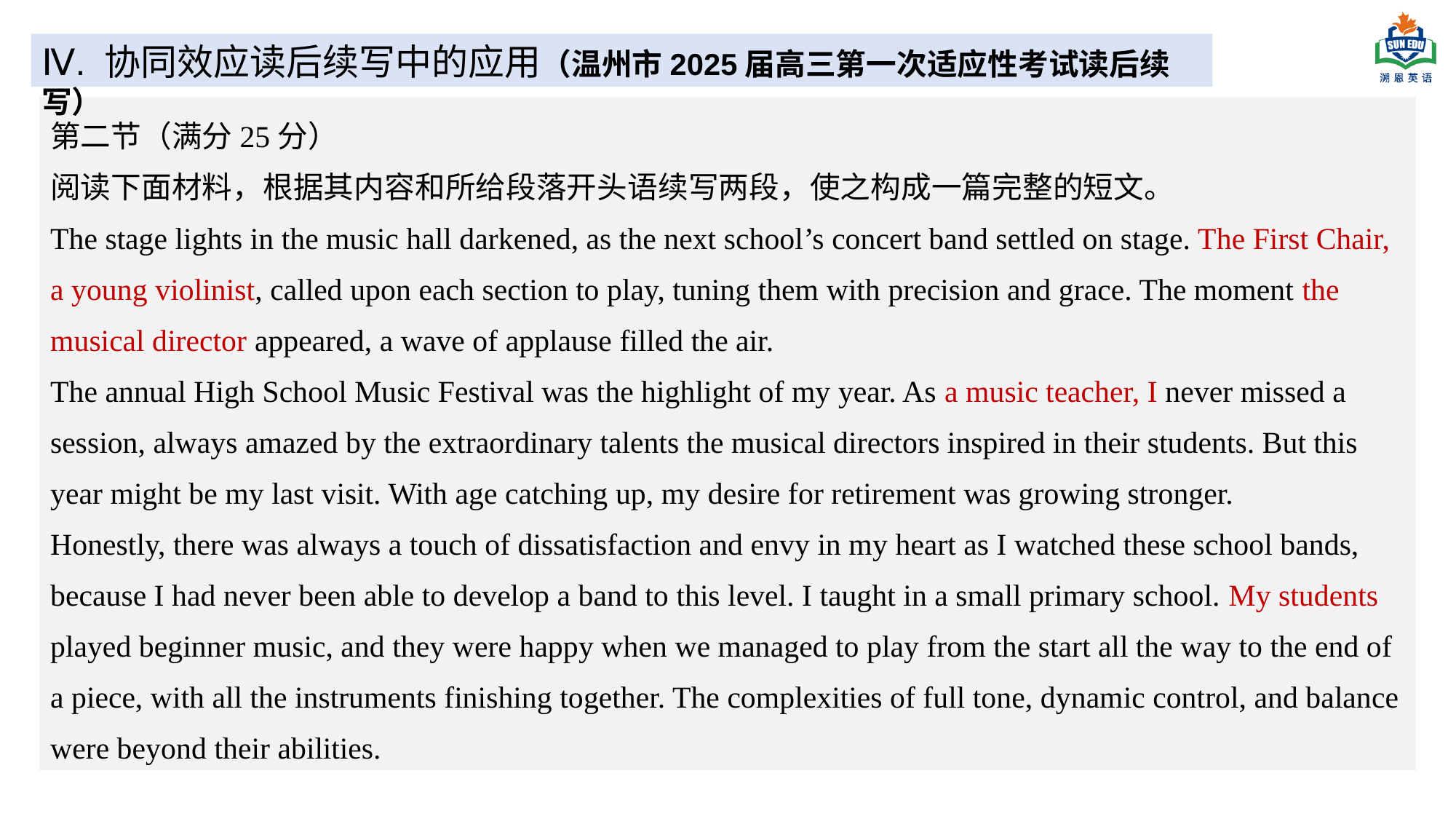

Ⅳ. 协同效应读后续写中的应用（温州市2025届高三第一次适应性考试读后续写）

第二节（满分25分）
阅读下面材料，根据其内容和所给段落开头语续写两段，使之构成一篇完整的短文。
The stage lights in the music hall darkened, as the next school’s concert band settled on stage. The First Chair, a young violinist, called upon each section to play, tuning them with precision and grace. The moment the musical director appeared, a wave of applause filled the air.
The annual High School Music Festival was the highlight of my year. As a music teacher, I never missed a session, always amazed by the extraordinary talents the musical directors inspired in their students. But this year might be my last visit. With age catching up, my desire for retirement was growing stronger.
Honestly, there was always a touch of dissatisfaction and envy in my heart as I watched these school bands, because I had never been able to develop a band to this level. I taught in a small primary school. My students played beginner music, and they were happy when we managed to play from the start all the way to the end of a piece, with all the instruments finishing together. The complexities of full tone, dynamic control, and balance were beyond their abilities.